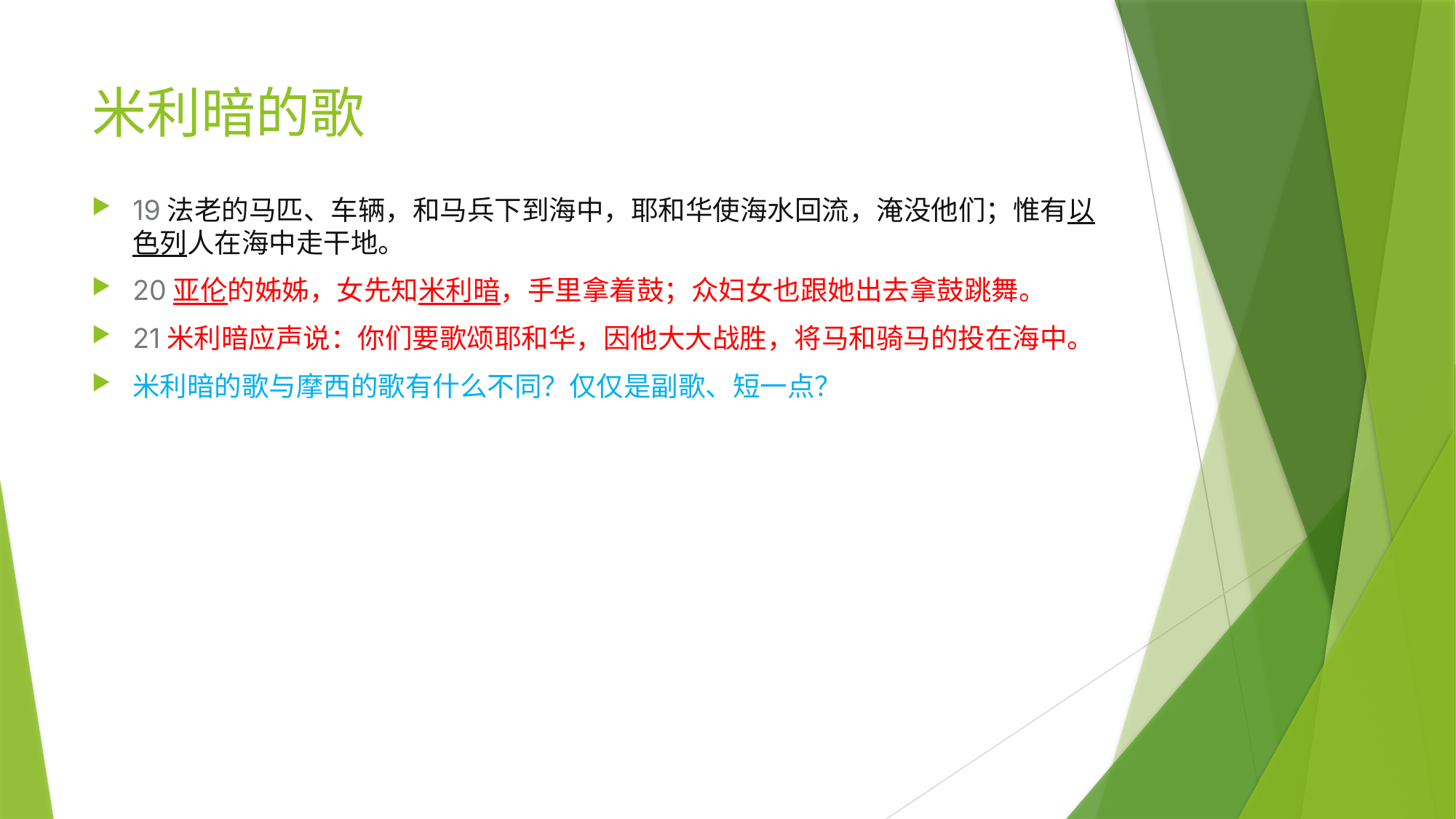

# 米利暗的歌
19法老的马匹、车辆，和马兵下到海中，耶和华使海水回流，淹没他们；惟有以色列人在海中走干地。
20亚伦的姊姊，女先知米利暗，手里拿着鼓；众妇女也跟她出去拿鼓跳舞。
21米利暗应声说：你们要歌颂耶和华，因他大大战胜，将马和骑马的投在海中。
米利暗的歌与摩西的歌有什么不同？仅仅是副歌、短一点？